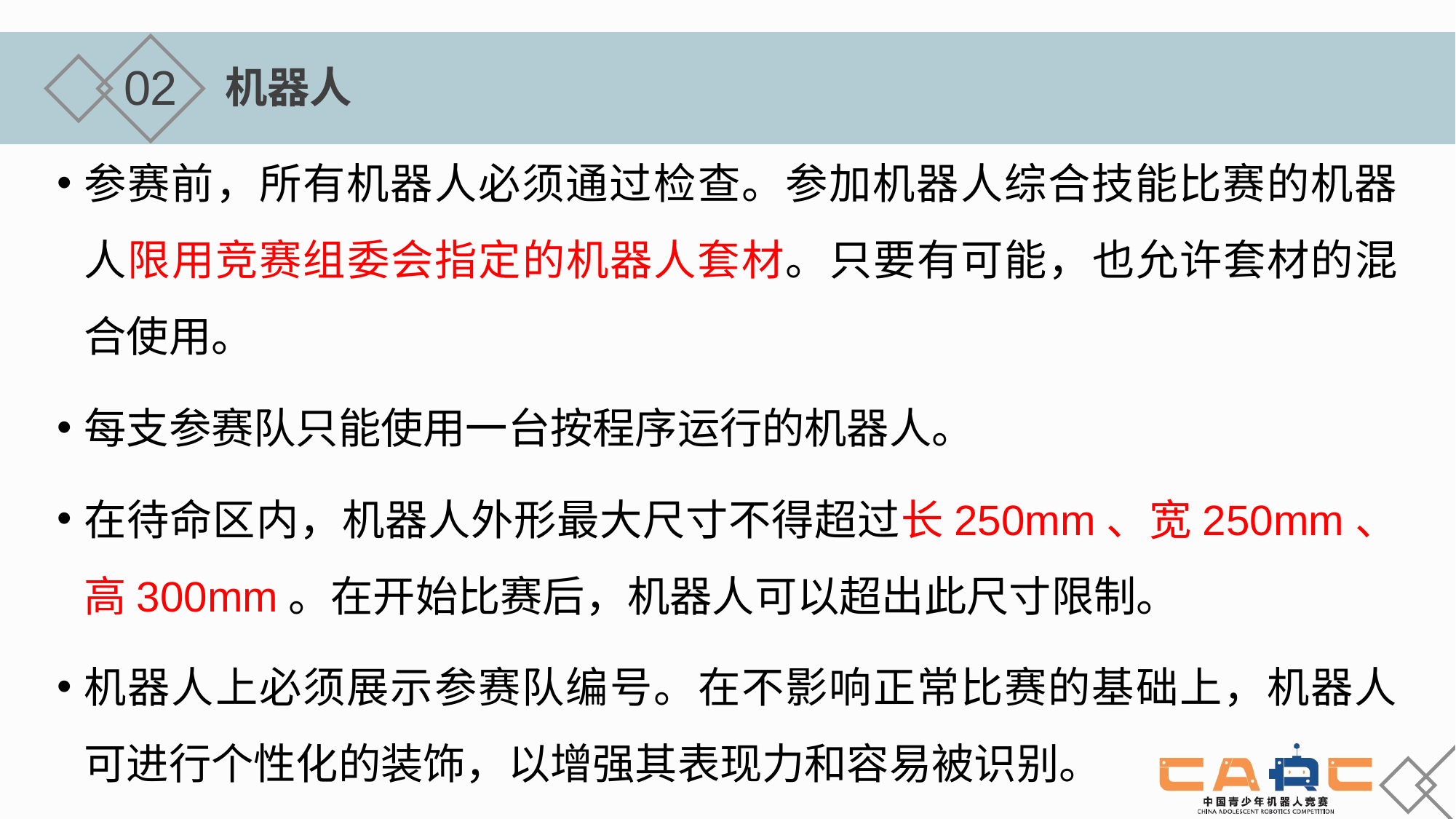

02
机器人

参赛前，所有机器人必须通过检查。参加机器人综合技能比赛的机器人限用竞赛组委会指定的机器人套材。只要有可能，也允许套材的混合使用。
每支参赛队只能使用一台按程序运行的机器人。
在待命区内，机器人外形最大尺寸不得超过长250mm、宽250mm、高300mm。在开始比赛后，机器人可以超出此尺寸限制。
机器人上必须展示参赛队编号。在不影响正常比赛的基础上，机器人可进行个性化的装饰，以增强其表现力和容易被识别。